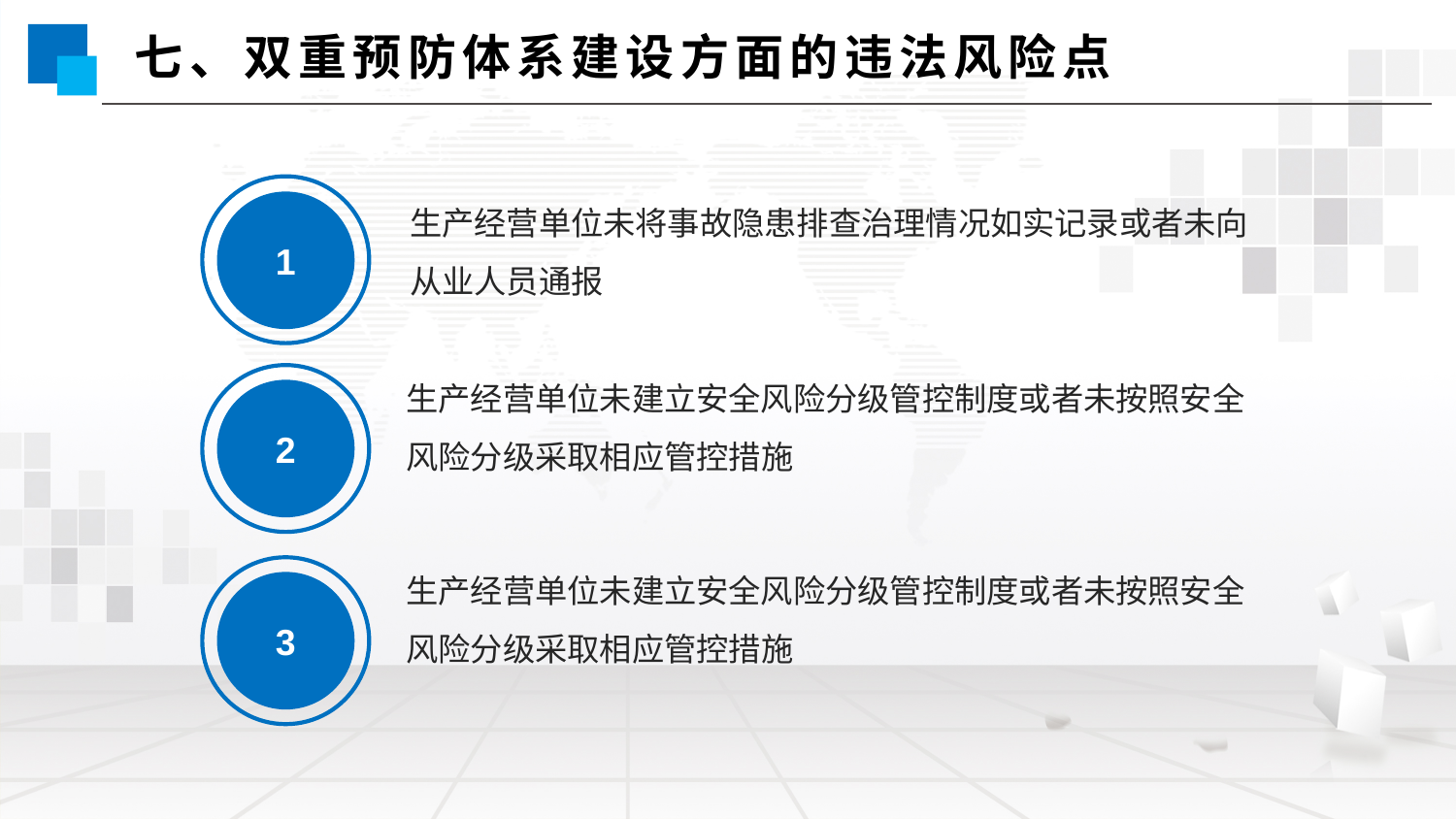

七、双重预防体系建设方面的违法风险点

1
生产经营单位未将事故隐患排查治理情况如实记录或者未向从业人员通报
生产经营单位未建立安全风险分级管控制度或者未按照安全风险分级采取相应管控措施

2
生产经营单位未建立安全风险分级管控制度或者未按照安全风险分级采取相应管控措施

3